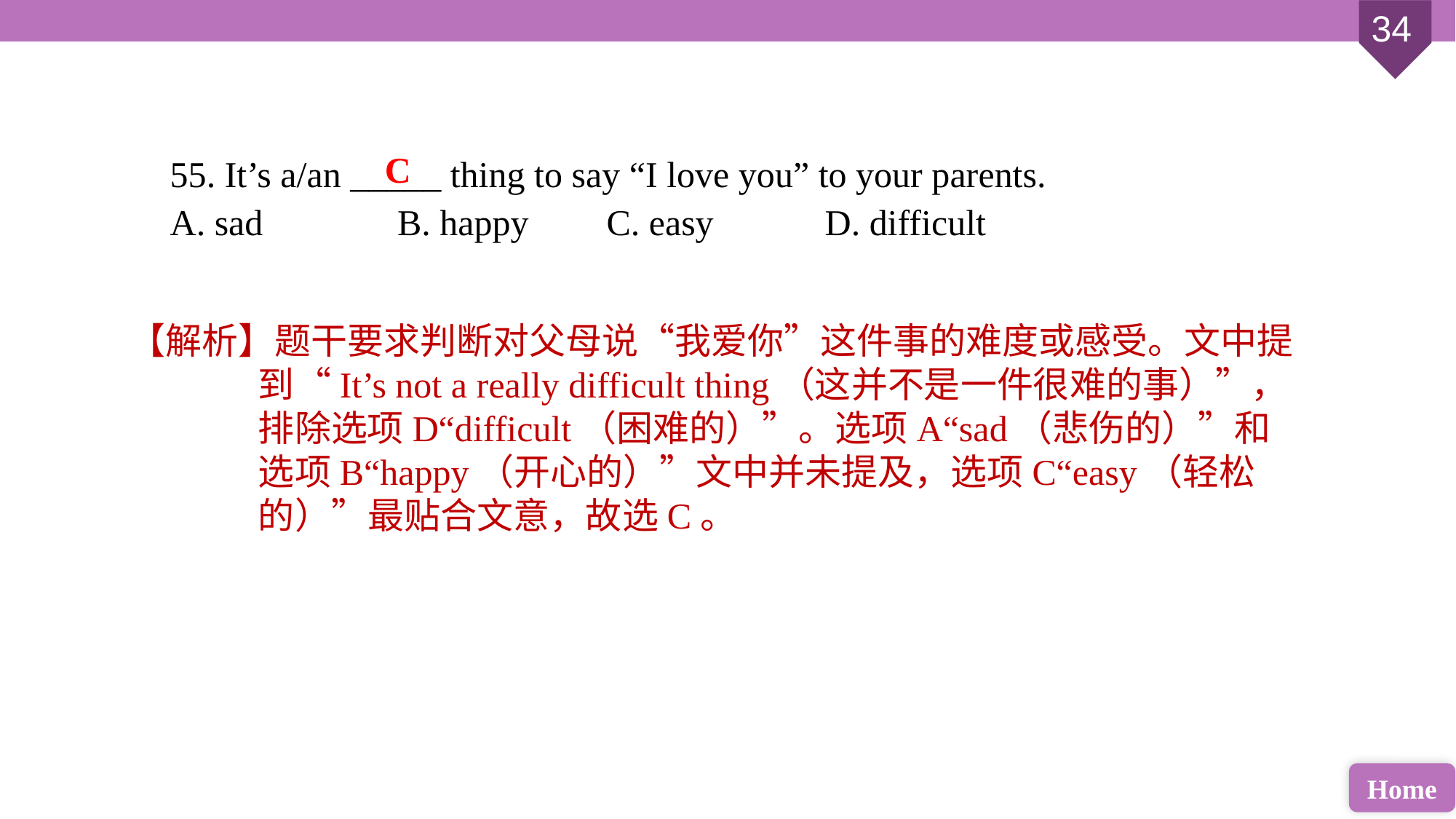

55. It’s a/an _____ thing to say “I love you” to your parents.
A. sad		 B. happy 	C. easy 	D. difficult
C
【解析】题干要求判断对父母说“我爱你”这件事的难度或感受。文中提到“It’s not a really difficult thing（这并不是一件很难的事）”，排除选项D“difficult（困难的）”。选项A“sad（悲伤的）”和选项B“happy（开心的）”文中并未提及，选项C“easy（轻松的）”最贴合文意，故选C。